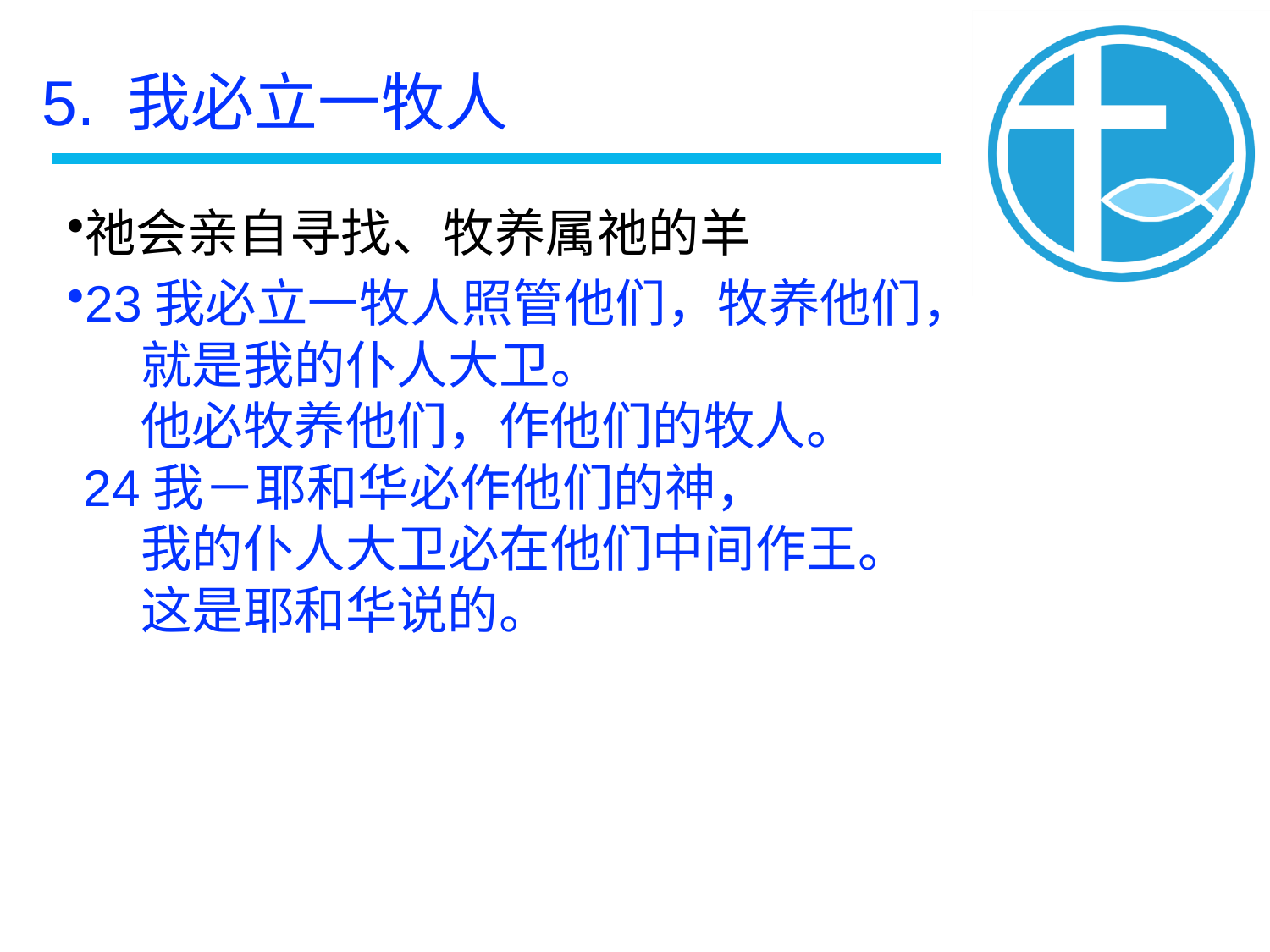

5. 我必立一牧人
祂会亲自寻找、牧养属祂的羊
23我必立一牧人照管他们，牧养他们，
     就是我的仆人大卫。
     他必牧养他们，作他们的牧人。
24我－耶和华必作他们的神，
     我的仆人大卫必在他们中间作王。
     这是耶和华说的。